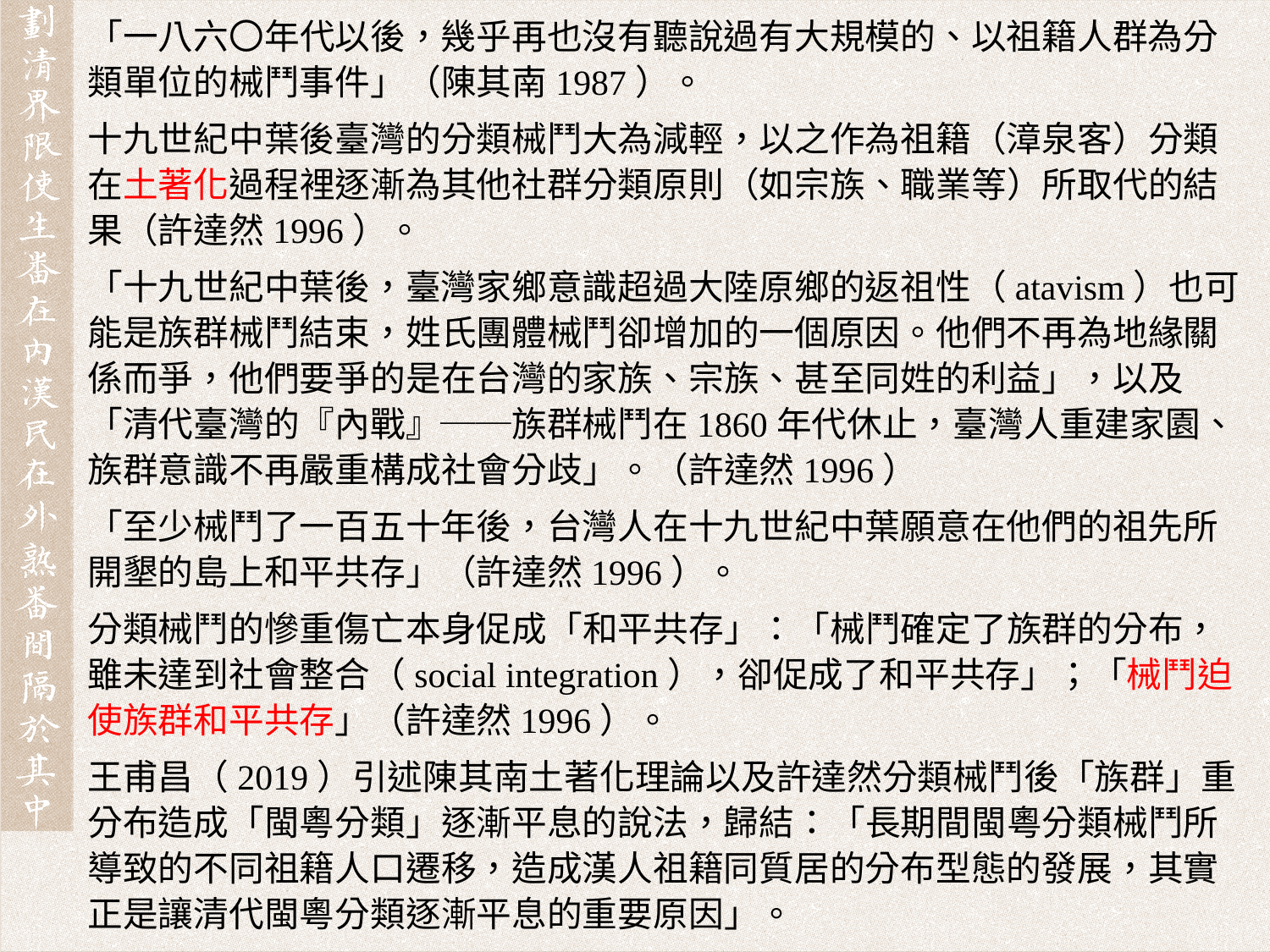

「一八六〇年代以後，幾乎再也沒有聽說過有大規模的、以祖籍人群為分類單位的械鬥事件」（陳其南1987）。
十九世紀中葉後臺灣的分類械鬥大為減輕，以之作為祖籍（漳泉客）分類在土著化過程裡逐漸為其他社群分類原則（如宗族、職業等）所取代的結果（許達然1996）。
「十九世紀中葉後，臺灣家鄉意識超過大陸原鄉的返祖性（atavism）也可能是族群械鬥結束，姓氏團體械鬥卻增加的一個原因。他們不再為地緣關係而爭，他們要爭的是在台灣的家族、宗族、甚至同姓的利益」，以及「清代臺灣的『內戰』──族群械鬥在1860年代休止，臺灣人重建家園、族群意識不再嚴重構成社會分歧」。（許達然1996）
「至少械鬥了一百五十年後，台灣人在十九世紀中葉願意在他們的祖先所開墾的島上和平共存」（許達然1996）。
分類械鬥的慘重傷亡本身促成「和平共存」：「械鬥確定了族群的分布，雖未達到社會整合（social integration），卻促成了和平共存」；「械鬥迫使族群和平共存」（許達然1996）。
王甫昌（2019）引述陳其南土著化理論以及許達然分類械鬥後「族群」重分布造成「閩粵分類」逐漸平息的說法，歸結：「長期間閩粵分類械鬥所導致的不同祖籍人口遷移，造成漢人祖籍同質居的分布型態的發展，其實正是讓清代閩粵分類逐漸平息的重要原因」。